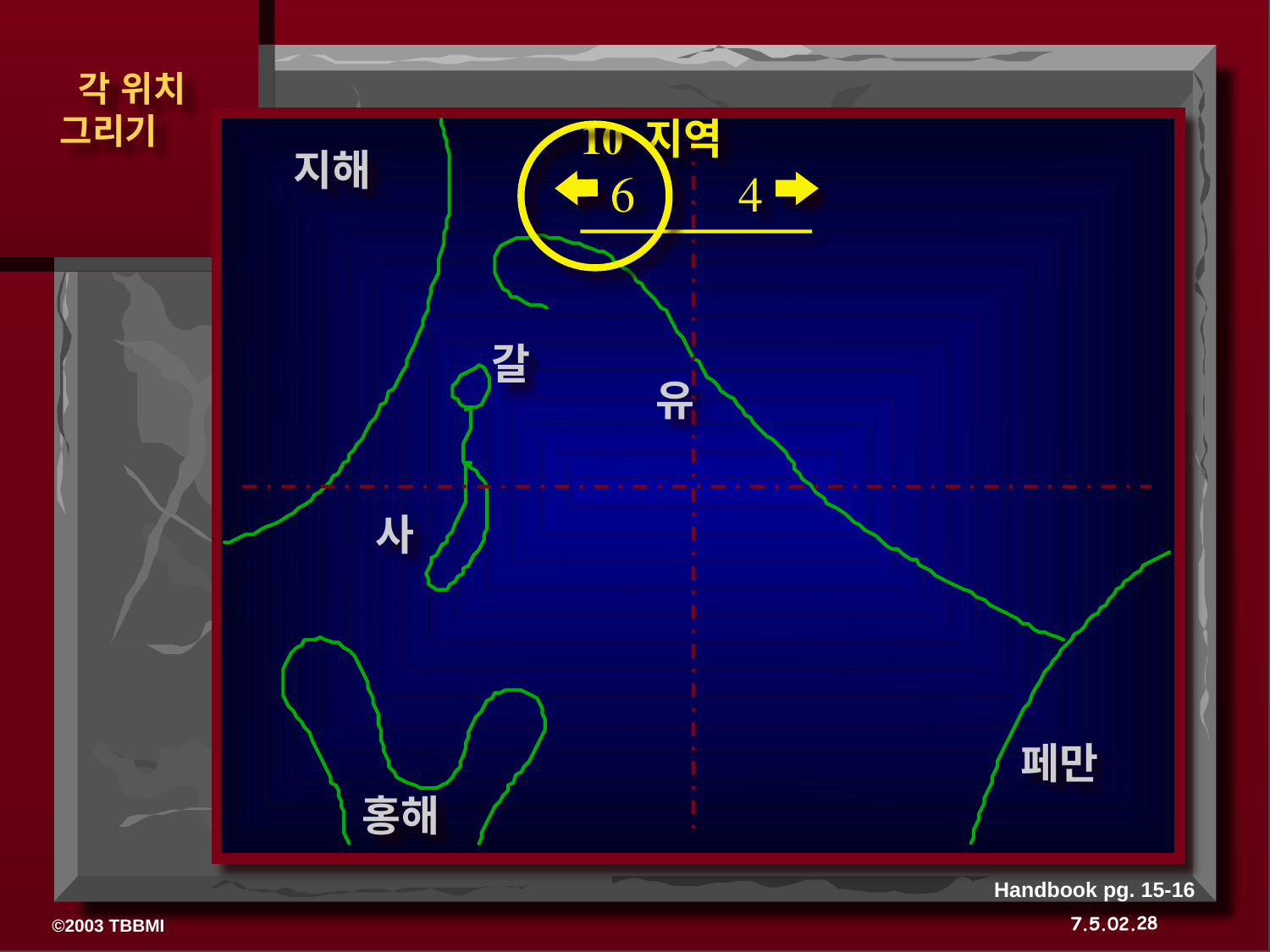

10 지역

지해
6
4

갈

유

사

페만
홍해

Handbook pg. 15-16
28